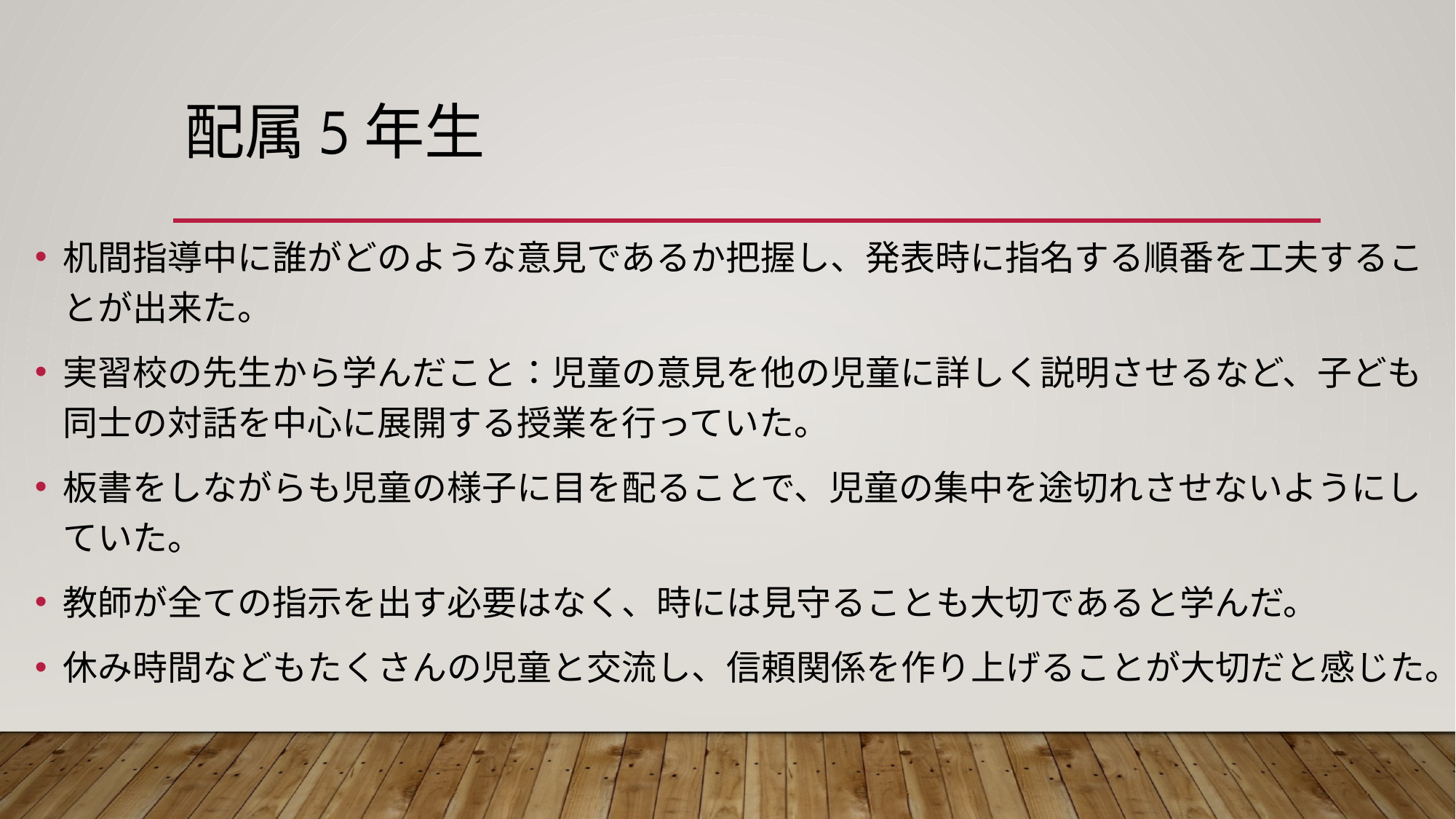

# 配属5年生
机間指導中に誰がどのような意見であるか把握し、発表時に指名する順番を工夫することが出来た。
実習校の先生から学んだこと：児童の意見を他の児童に詳しく説明させるなど、子ども同士の対話を中心に展開する授業を行っていた。
板書をしながらも児童の様子に目を配ることで、児童の集中を途切れさせないようにしていた。
教師が全ての指示を出す必要はなく、時には見守ることも大切であると学んだ。
休み時間などもたくさんの児童と交流し、信頼関係を作り上げることが大切だと感じた。